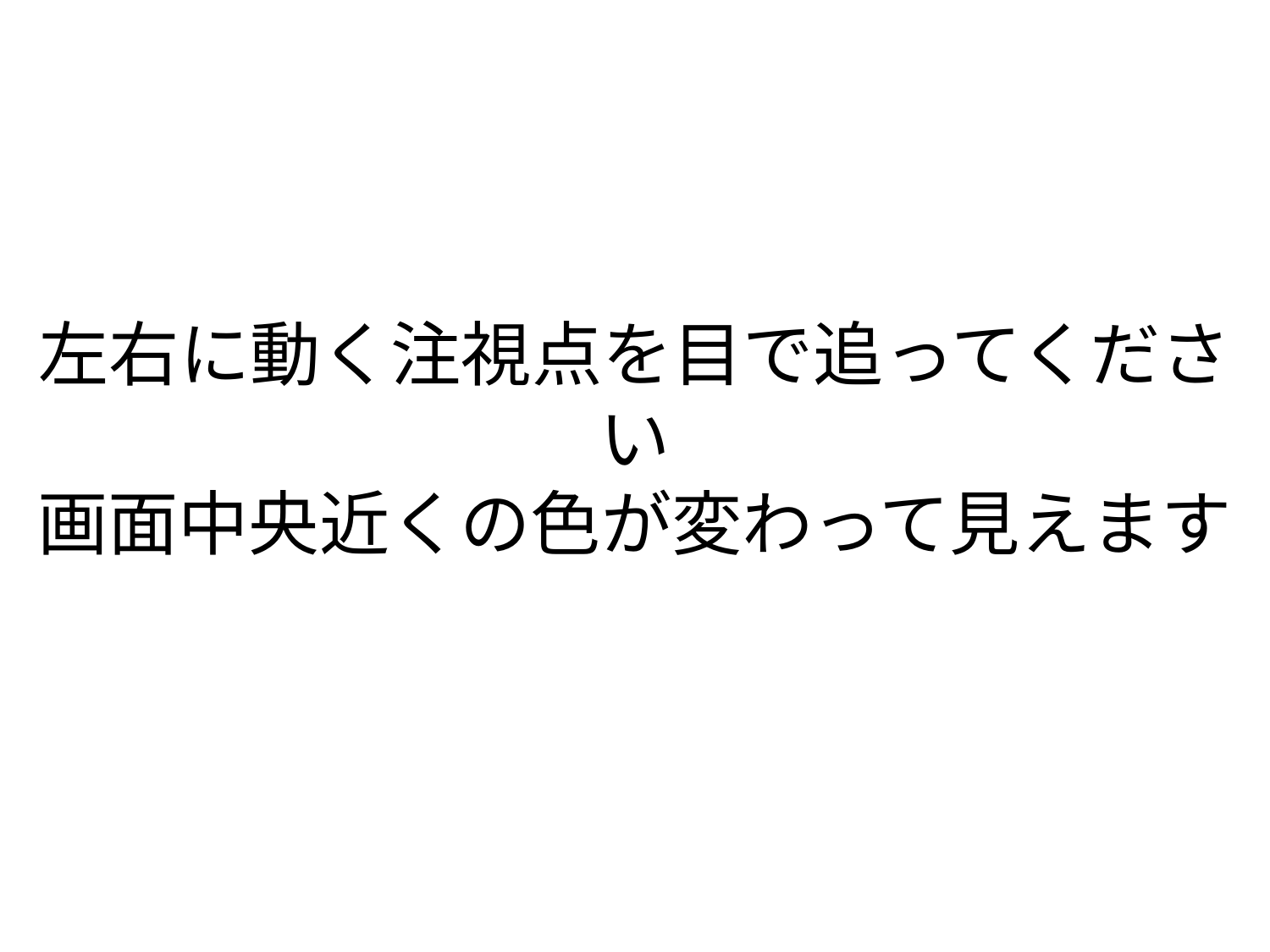

左右に動く注視点を目で追ってください
画面中央近くの色が変わって見えます